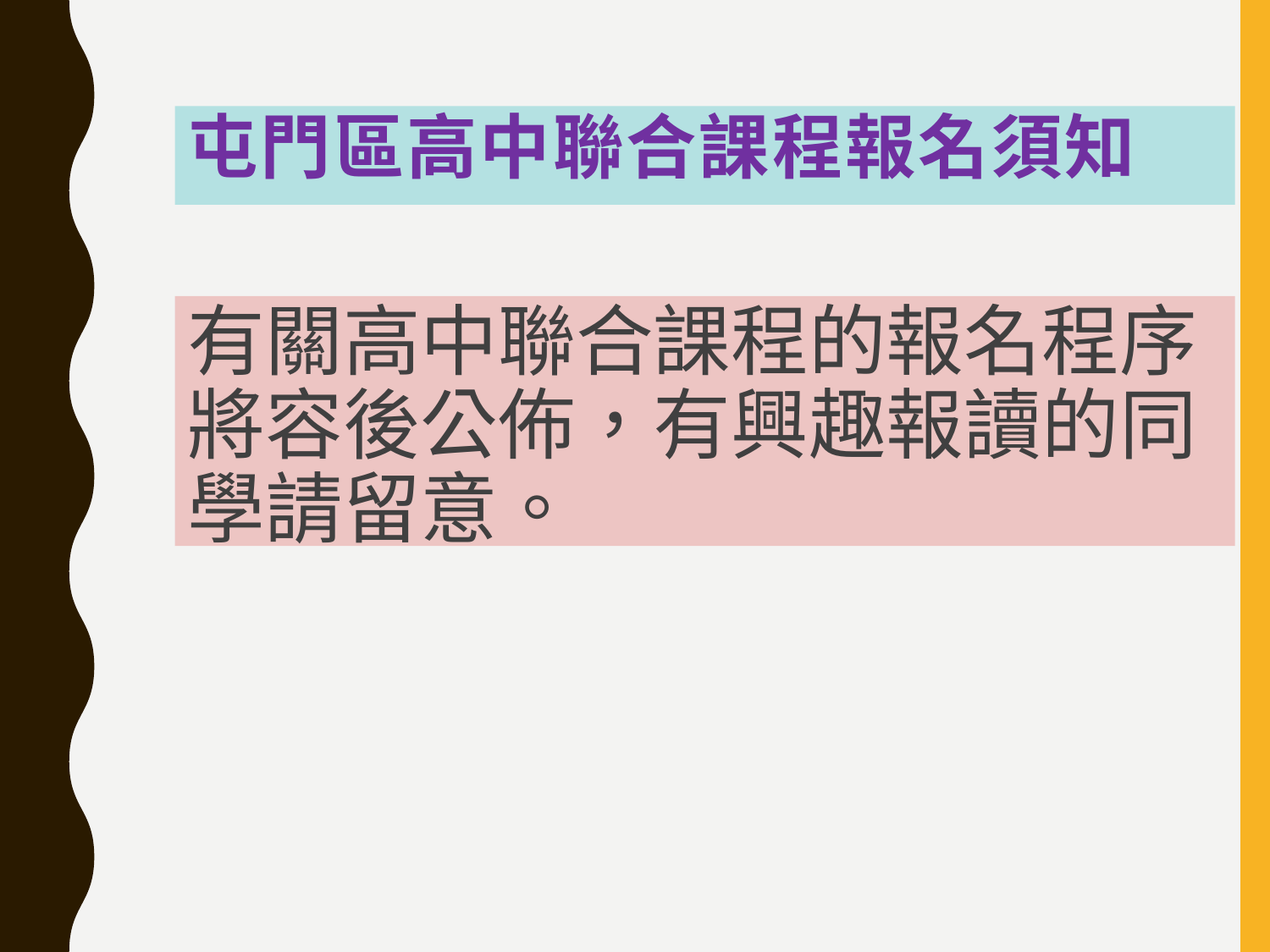

# 屯門區高中聯合課程報名須知
有關高中聯合課程的報名程序將容後公佈，有興趣報讀的同學請留意。